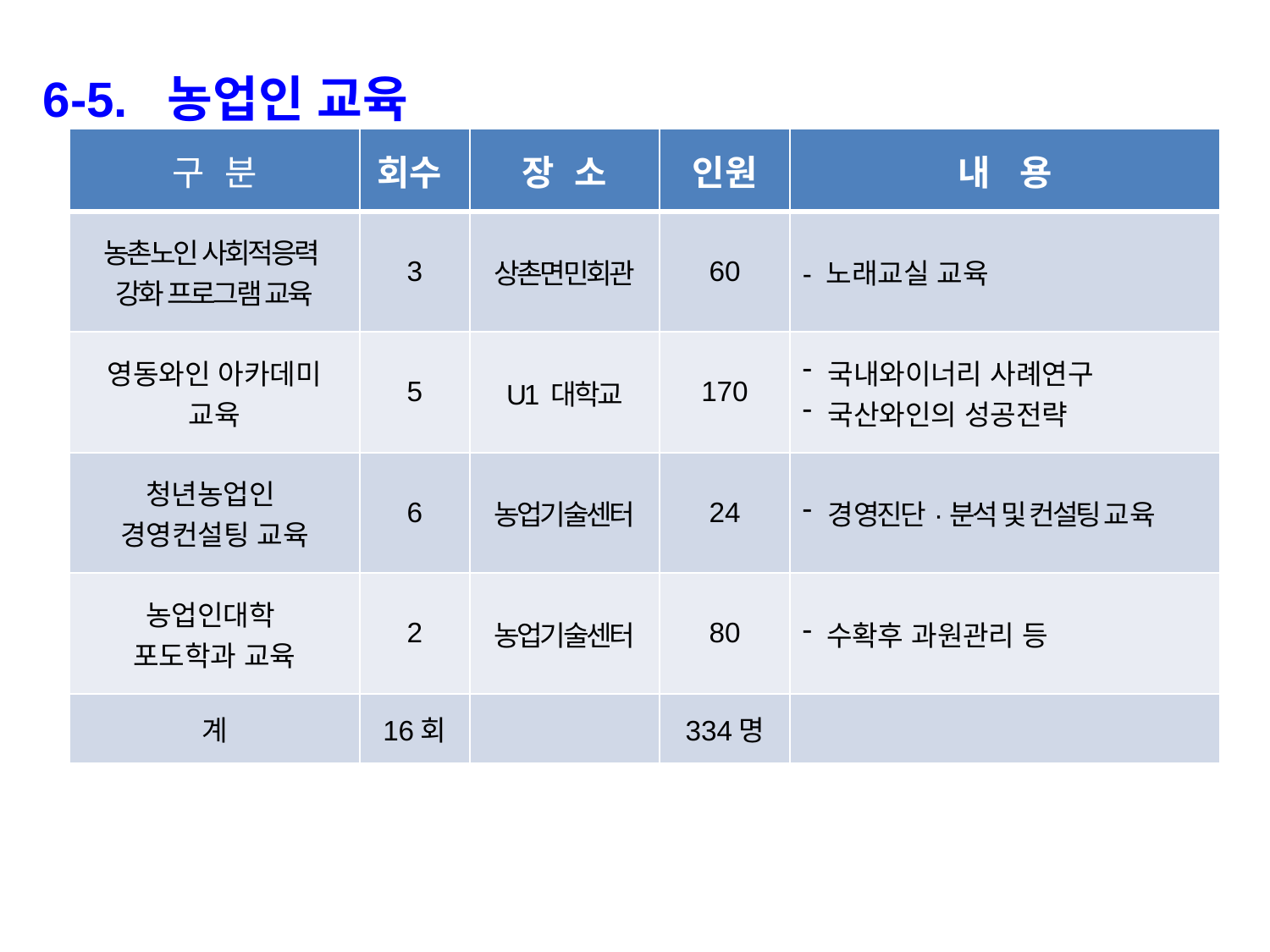

6-5.  농업인 교육

| 구 분 | 회수 | 장 소 | 인원 | 내 용 |
| --- | --- | --- | --- | --- |
| 농촌노인 사회적응력 강화 프로그램 교육 | 3 | 상촌면민회관 | 60 | - 노래교실 교육 |
| 영동와인 아카데미 교육 | 5 | U1 대학교 | 170 | 국내와이너리 사례연구 국산와인의 성공전략 |
| 청년농업인 경영컨설팅 교육 | 6 | 농업기술센터 | 24 | 경영진단·분석 및 컨설팅 교육 |
| 농업인대학 포도학과 교육 | 2 | 농업기술센터 | 80 | 수확후 과원관리 등 |
| 계 | 16회 |  | 334명 |  |